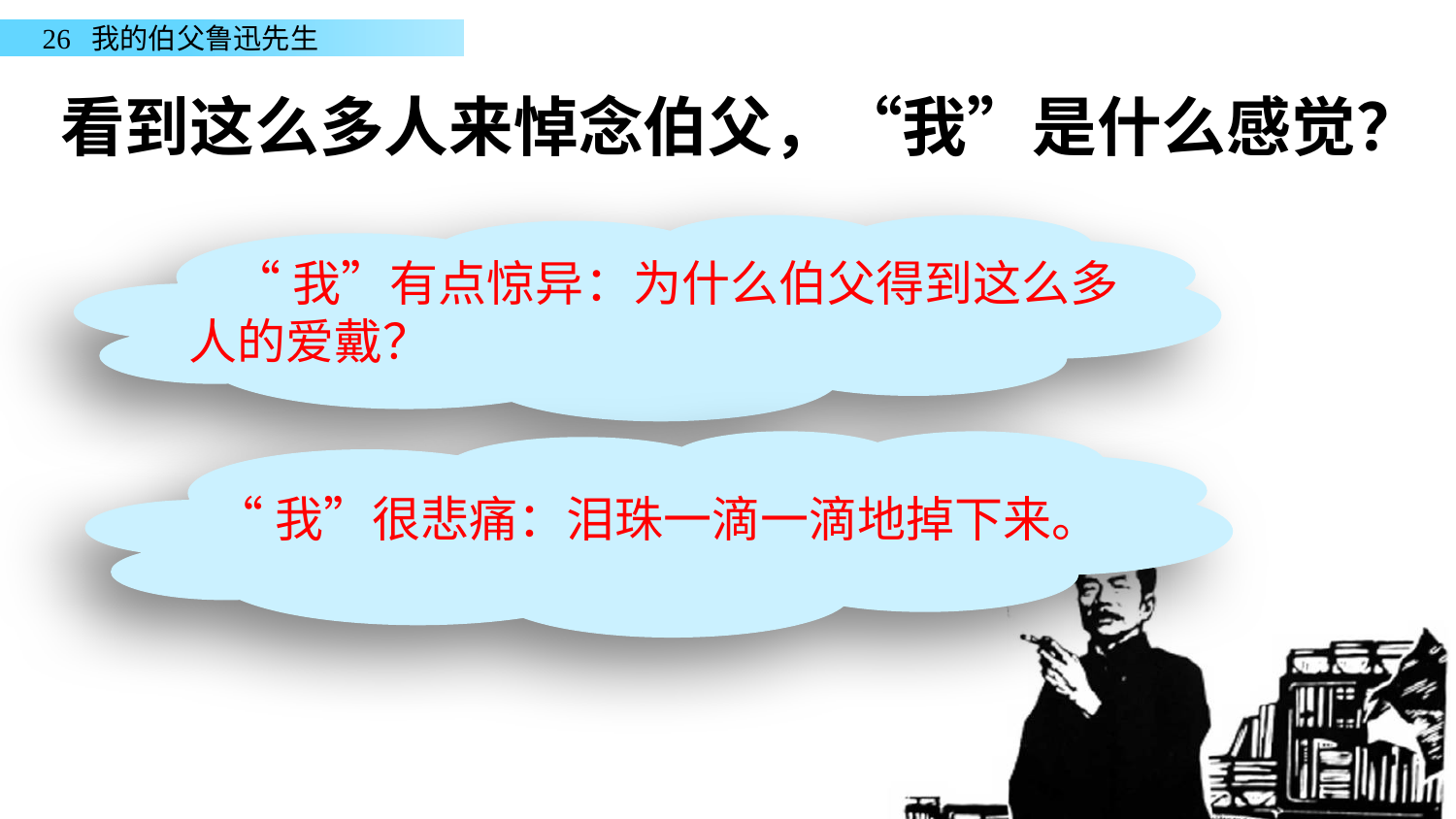

看到这么多人来悼念伯父，“我”是什么感觉？

    “我”有点惊异：为什么伯父得到这么多人的爱戴？

    “我”很悲痛：泪珠一滴一滴地掉下来。